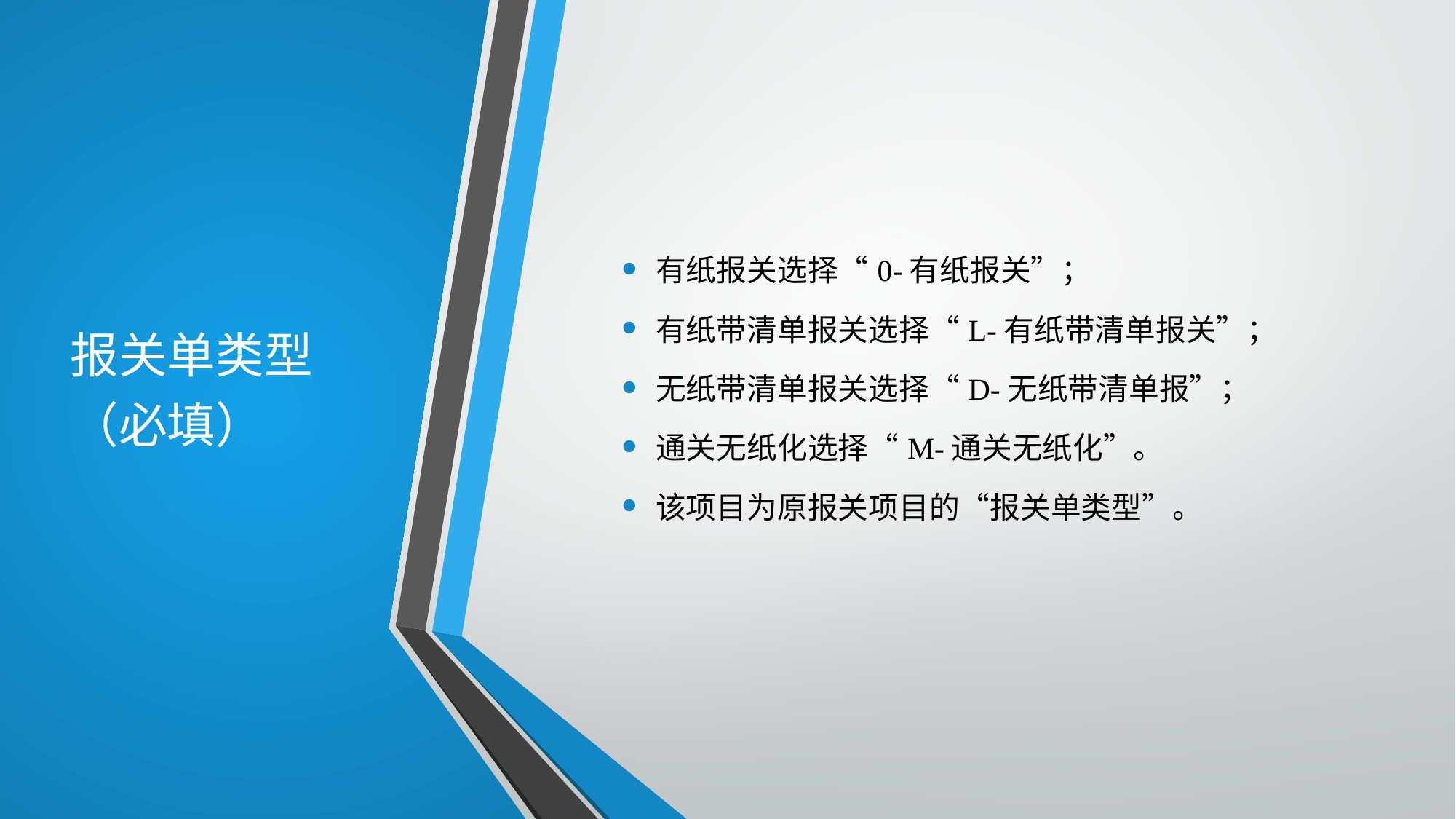

# 报关单类型（必填）
有纸报关选择“0-有纸报关”；
有纸带清单报关选择“L-有纸带清单报关”；
无纸带清单报关选择“D-无纸带清单报”；
通关无纸化选择“M-通关无纸化”。
该项目为原报关项目的“报关单类型”。